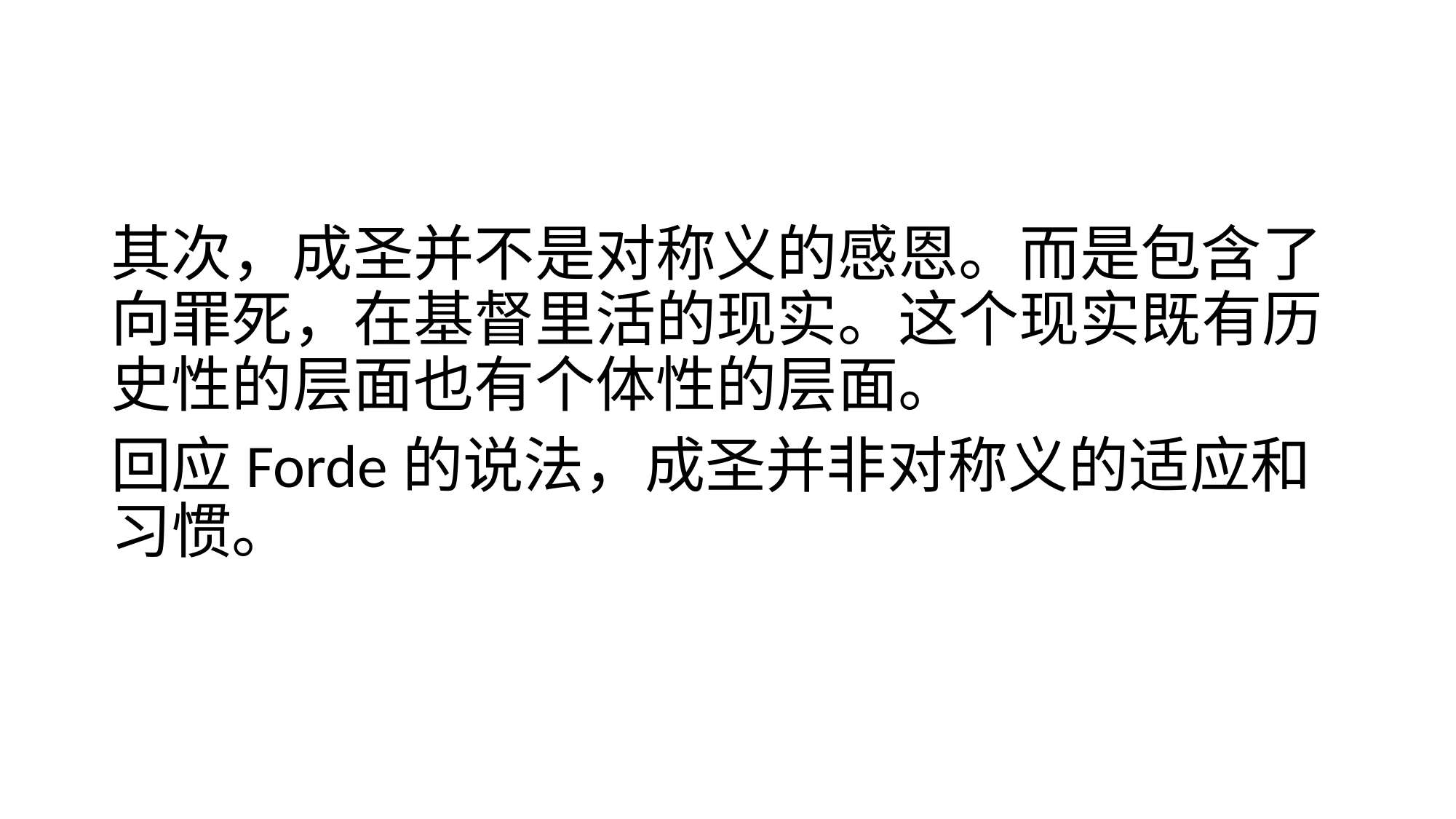

#
其次，成圣并不是对称义的感恩。而是包含了向罪死，在基督里活的现实。这个现实既有历史性的层面也有个体性的层面。
回应Forde的说法，成圣并非对称义的适应和习惯。